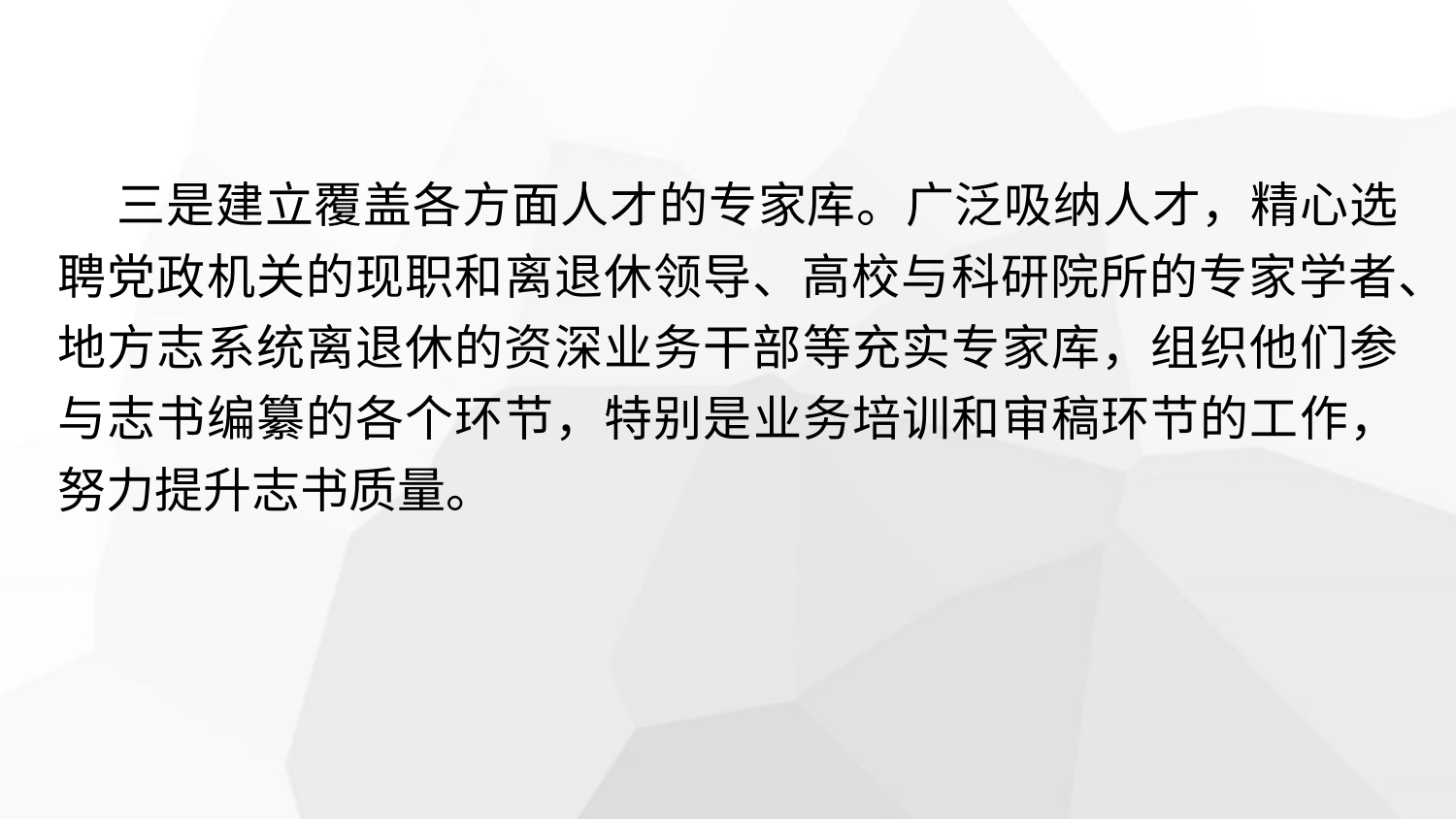

三是建立覆盖各方面人才的专家库。广泛吸纳人才，精心选聘党政机关的现职和离退休领导、高校与科研院所的专家学者、地方志系统离退休的资深业务干部等充实专家库，组织他们参与志书编纂的各个环节，特别是业务培训和审稿环节的工作，努力提升志书质量。